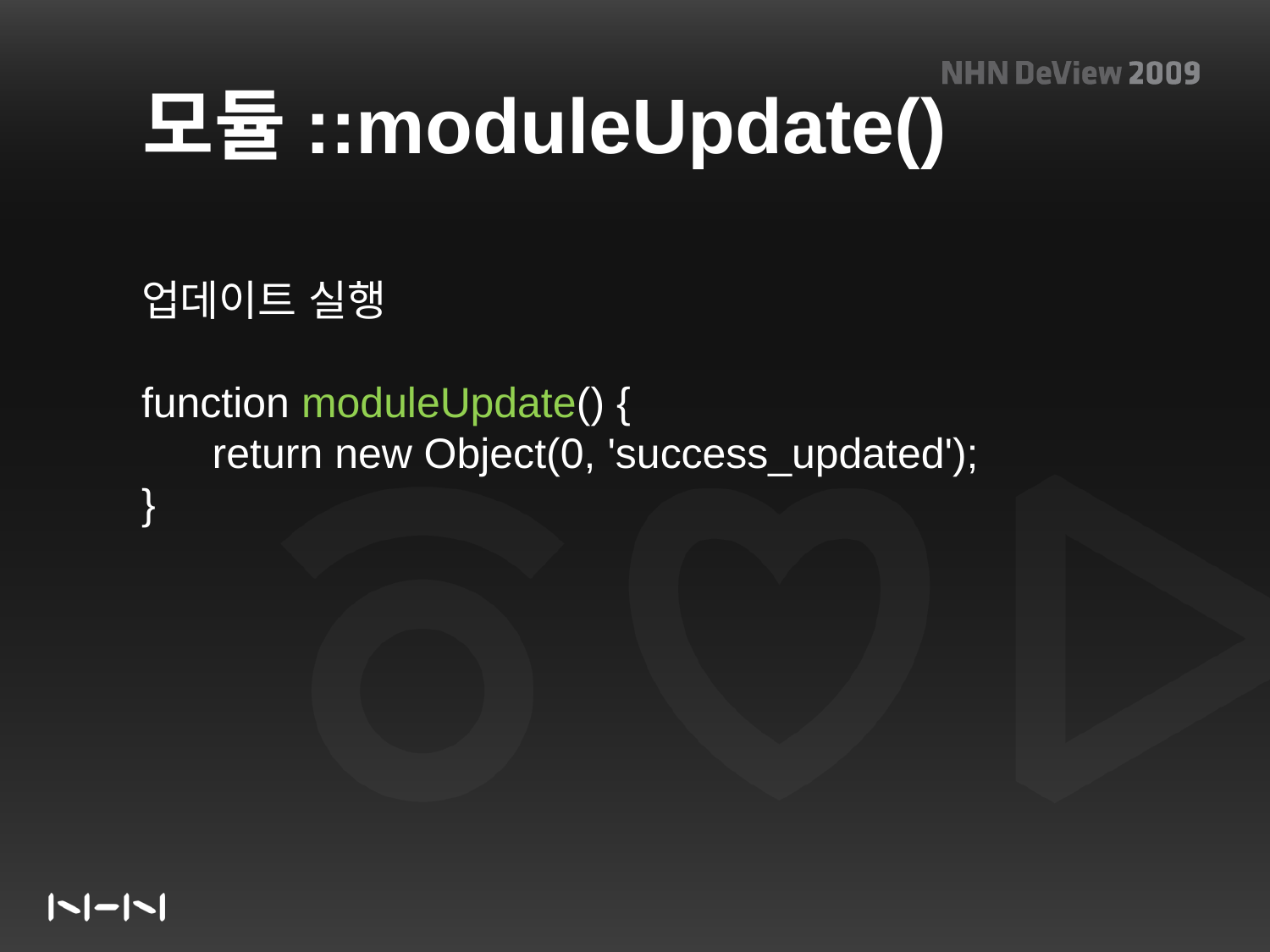

모듈::moduleUpdate()
업데이트 실행
function moduleUpdate() {
      return new Object(0, 'success_updated');
}